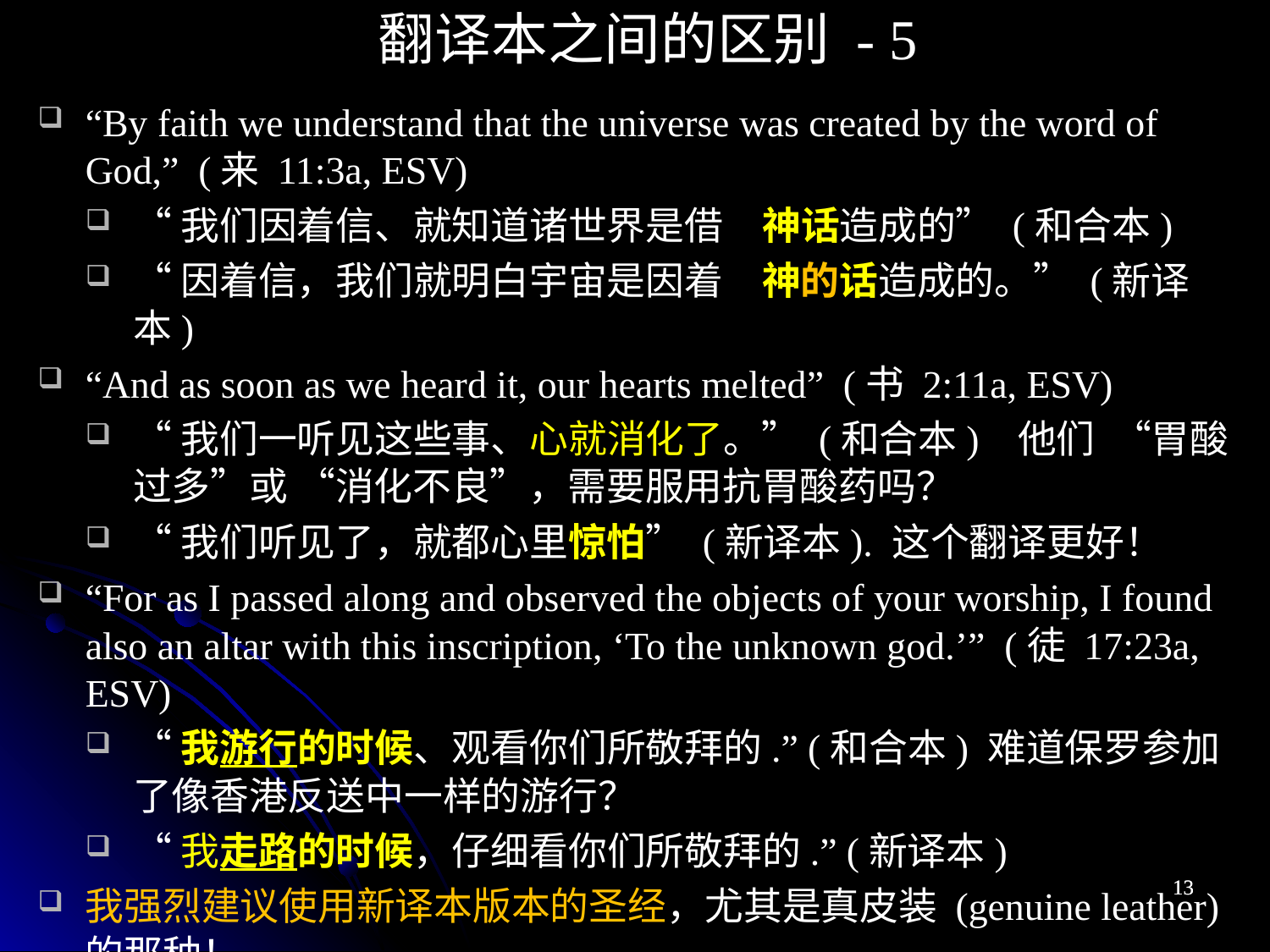

翻译本之间的区别 - 5

“By faith we understand that the universe was created by the word of God,”  (来 11:3a, ESV)
“我们因着信、就知道诸世界是借　神话造成的” (和合本)
“因着信，我们就明白宇宙是因着　神的话造成的。” (新译本)
“And as soon as we heard it, our hearts melted”  (书 2:11a, ESV)
“我们一听见这些事、心就消化了。” (和合本)   他们  “胃酸过多”或 “消化不良”，需要服用抗胃酸药吗？
“我们听见了，就都心里惊怕” (新译本). 这个翻译更好！
“For as I passed along and observed the objects of your worship, I found also an altar with this inscription, ‘To the unknown god.’”  (徒 17:23a, ESV)
“我游行的时候、观看你们所敬拜的.” (和合本) 难道保罗参加了像香港反送中一样的游行？
“我走路的时候，仔细看你们所敬拜的.” (新译本)
我强烈建议使用新译本版本的圣经，尤其是真皮装 (genuine leather) 的那种！
13
13